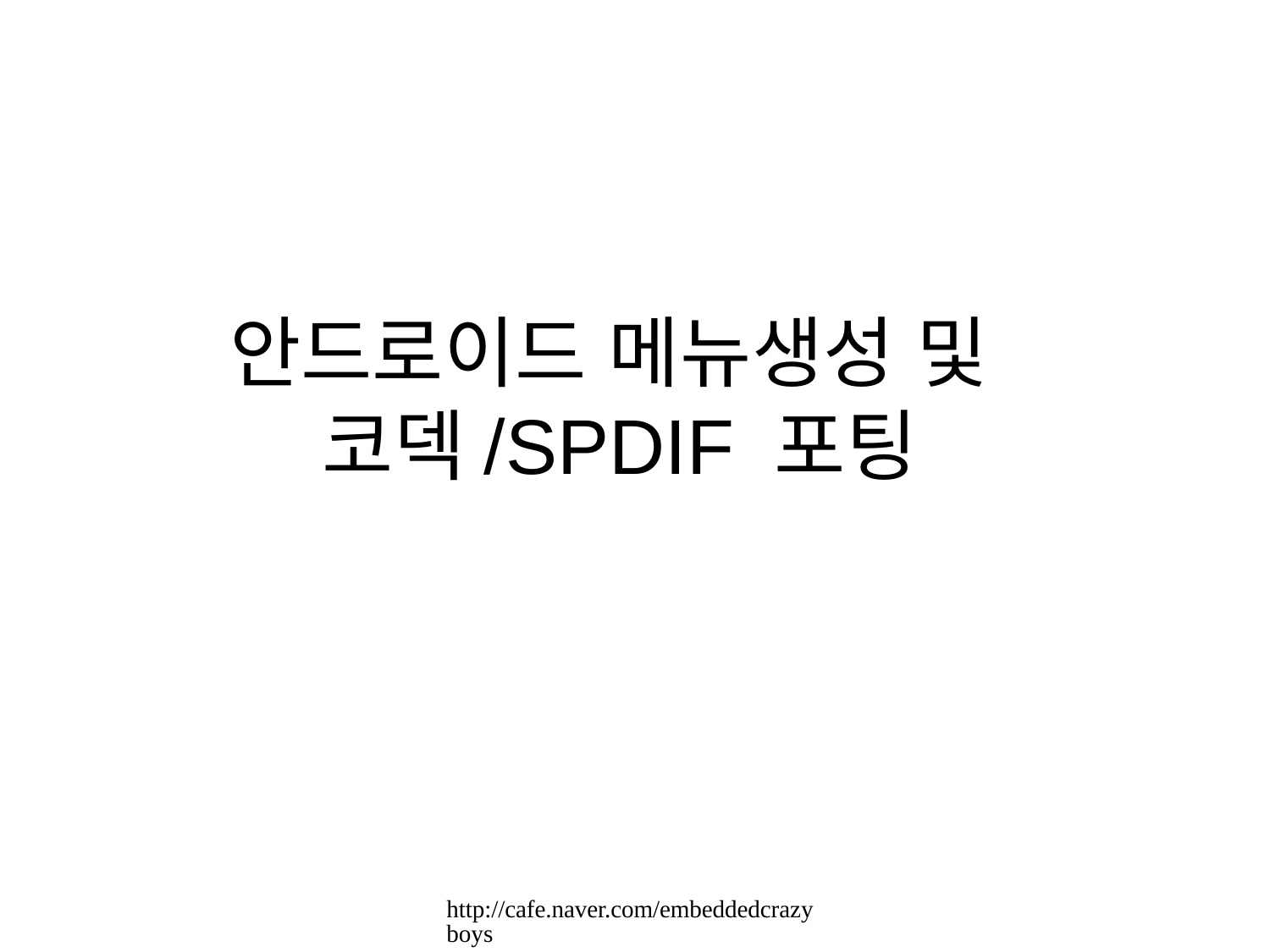

# 안드로이드 메뉴생성 및 코덱/SPDIF 포팅
http://cafe.naver.com/embeddedcrazyboys